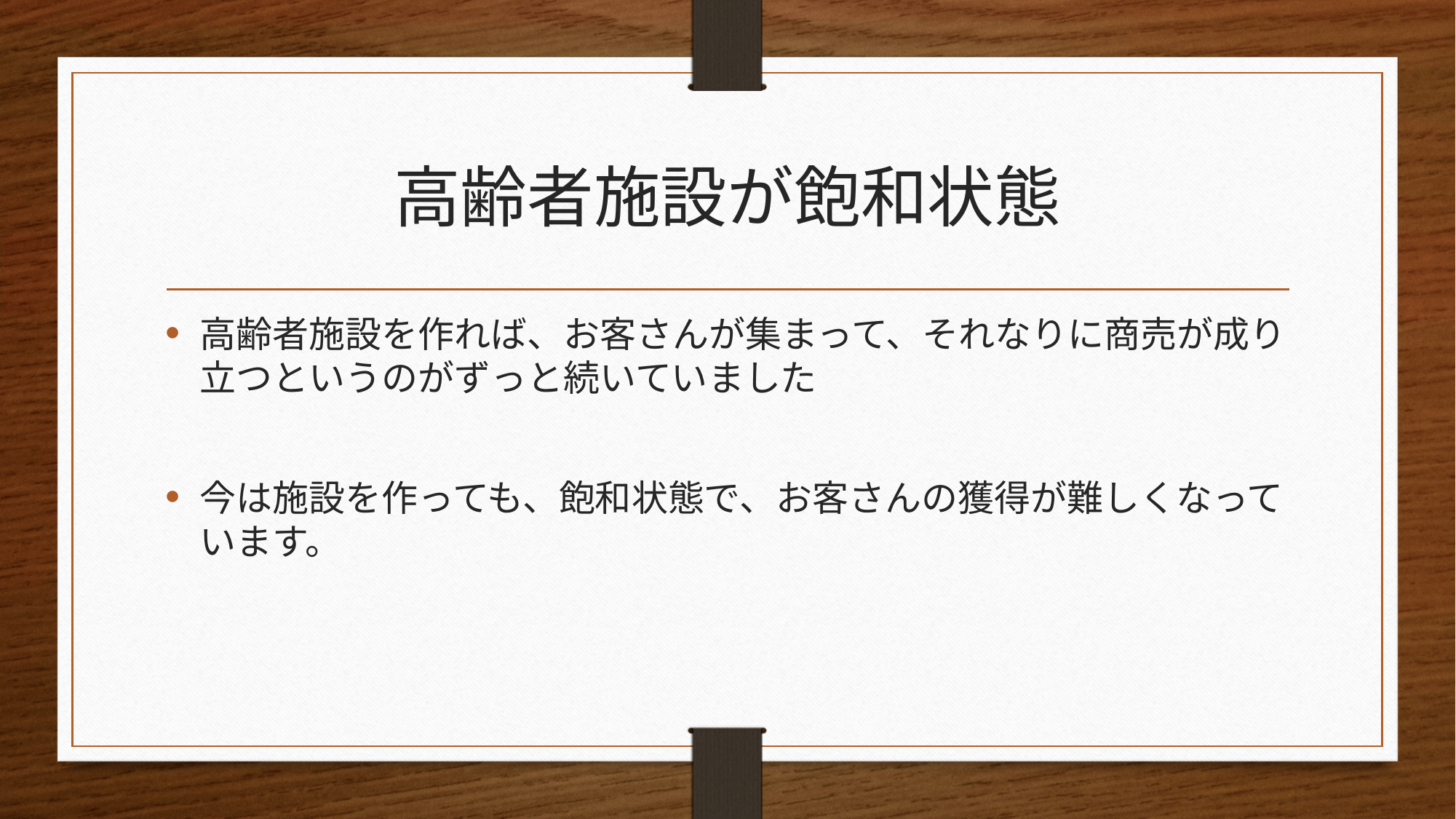

# 高齢者施設が飽和状態
高齢者施設を作れば、お客さんが集まって、それなりに商売が成り立つというのがずっと続いていました

今は施設を作っても、飽和状態で、お客さんの獲得が難しくなっています。